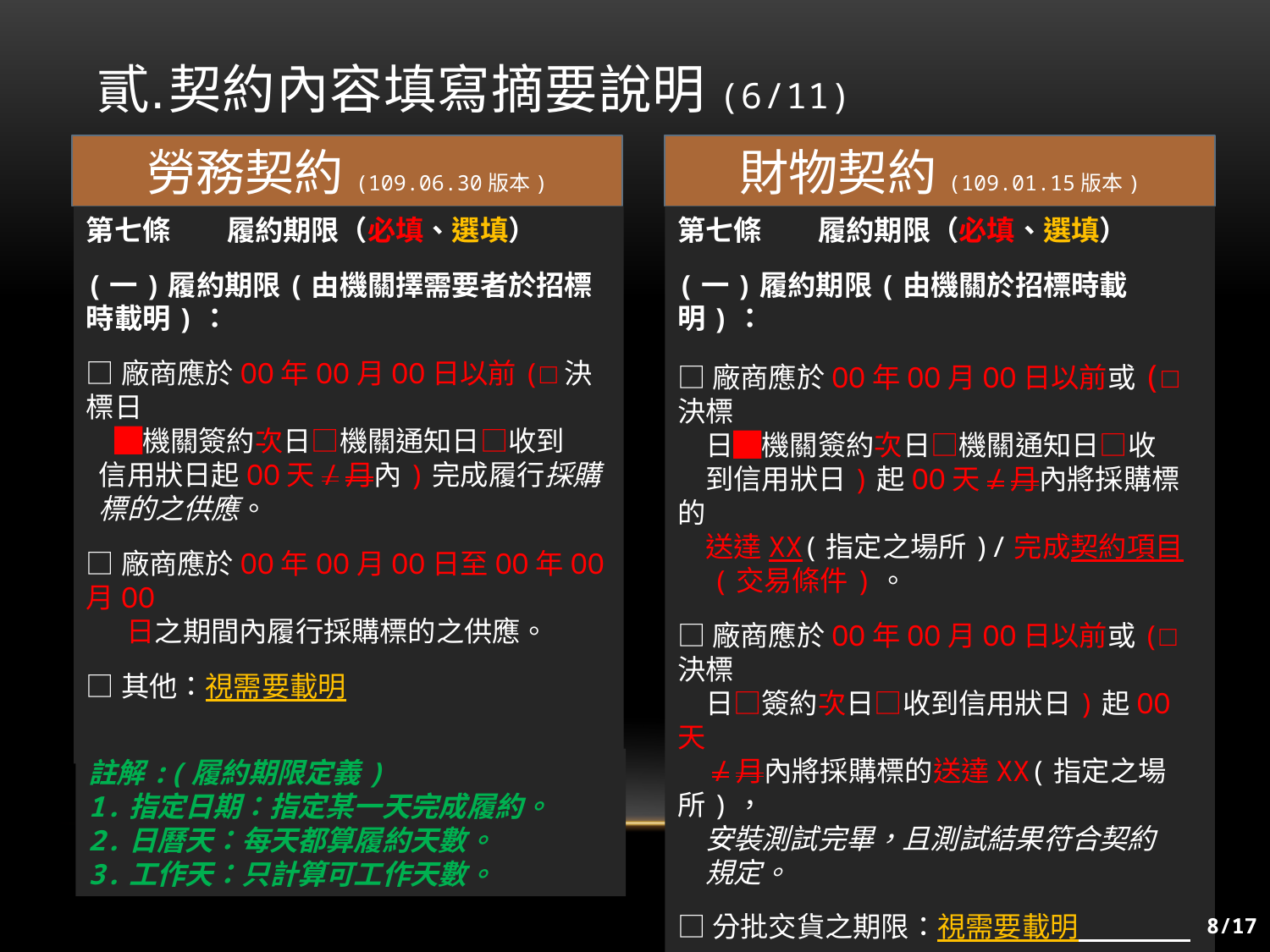

# 契約內容填寫摘要說明(6/11)
勞務契約(109.06.30版本)
財物契約(109.01.15版本)
第七條　　履約期限（必填、選填）
(一)履約期限(由機關擇需要者於招標時載明)：
□廠商應於OO年OO月OO日以前(□決標日
　█機關簽約次日□機關通知日□收到
  信用狀日起OO天/月內)完成履行採購
  標的之供應。
□廠商應於OO年OO月OO日至OO年OO月OO
  日之期間內履行採購標的之供應。
□其他：視需要載明

第七條　　履約期限（必填、選填）
(一)履約期限(由機關於招標時載明)：
□廠商應於OO年OO月OO日以前或(□決標
　日█機關簽約次日□機關通知日□收
　到信用狀日)起OO天/月內將採購標的
　送達XX(指定之場所)/完成契約項目
　(交易條件)。
□廠商應於OO年OO月OO日以前或(□決標
　日□簽約次日□收到信用狀日)起OO天
　/月內將採購標的送達XX(指定之場所)，
　安裝測試完畢，且測試結果符合契約
　規定。
□分批交貨之期限：視需要載明
□完成交貨之期限：視需要載明
□完成安裝測試之期限：視需要載明
□其他：視需要載明
註解:(履約期限定義)
1.指定日期：指定某一天完成履約。
2.日曆天：每天都算履約天數。
3.工作天：只計算可工作天數。
8/17